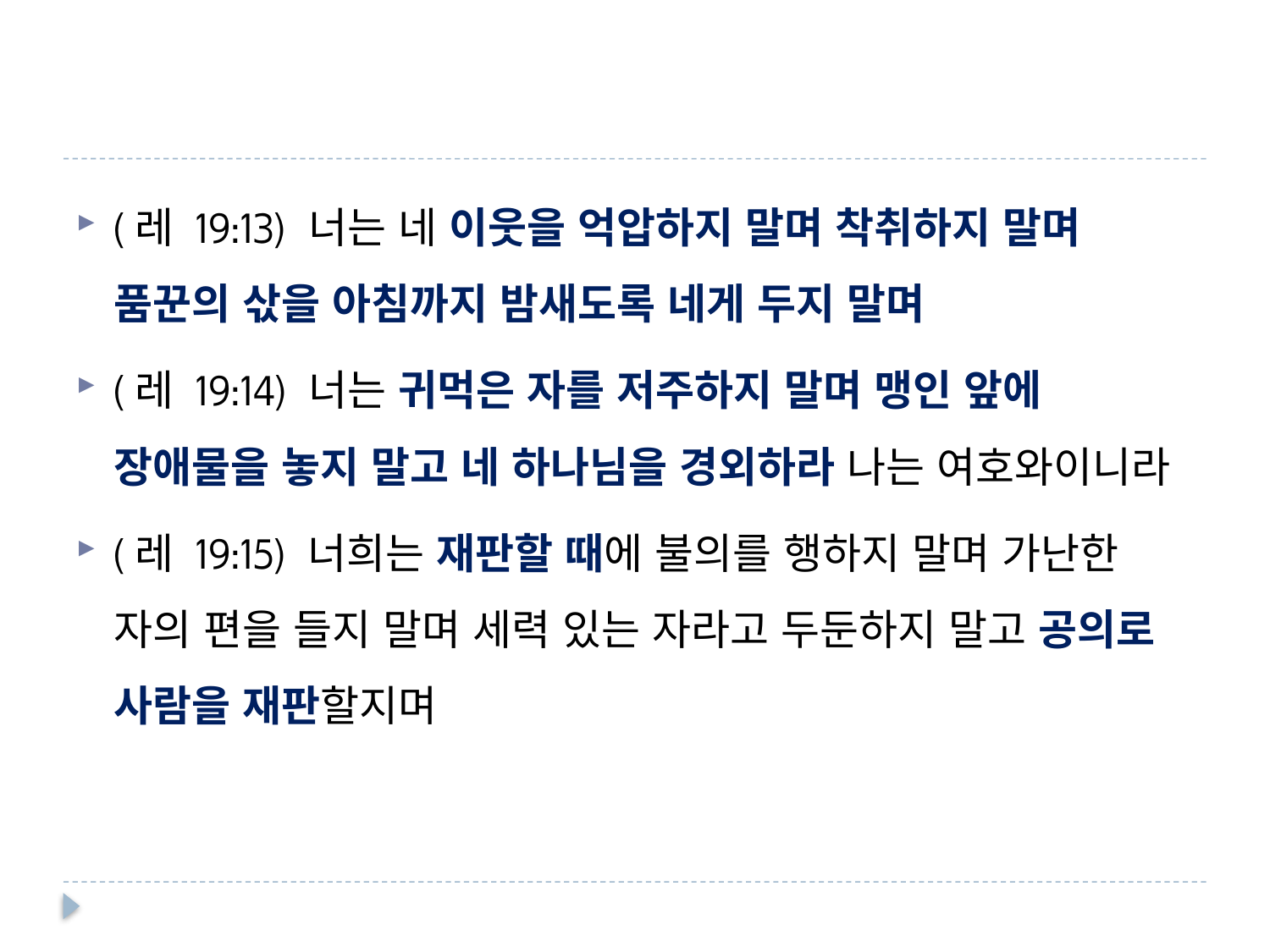

#
(레 19:13) 너는 네 이웃을 억압하지 말며 착취하지 말며 품꾼의 삯을 아침까지 밤새도록 네게 두지 말며
(레 19:14) 너는 귀먹은 자를 저주하지 말며 맹인 앞에 장애물을 놓지 말고 네 하나님을 경외하라 나는 여호와이니라
(레 19:15) 너희는 재판할 때에 불의를 행하지 말며 가난한 자의 편을 들지 말며 세력 있는 자라고 두둔하지 말고 공의로 사람을 재판할지며